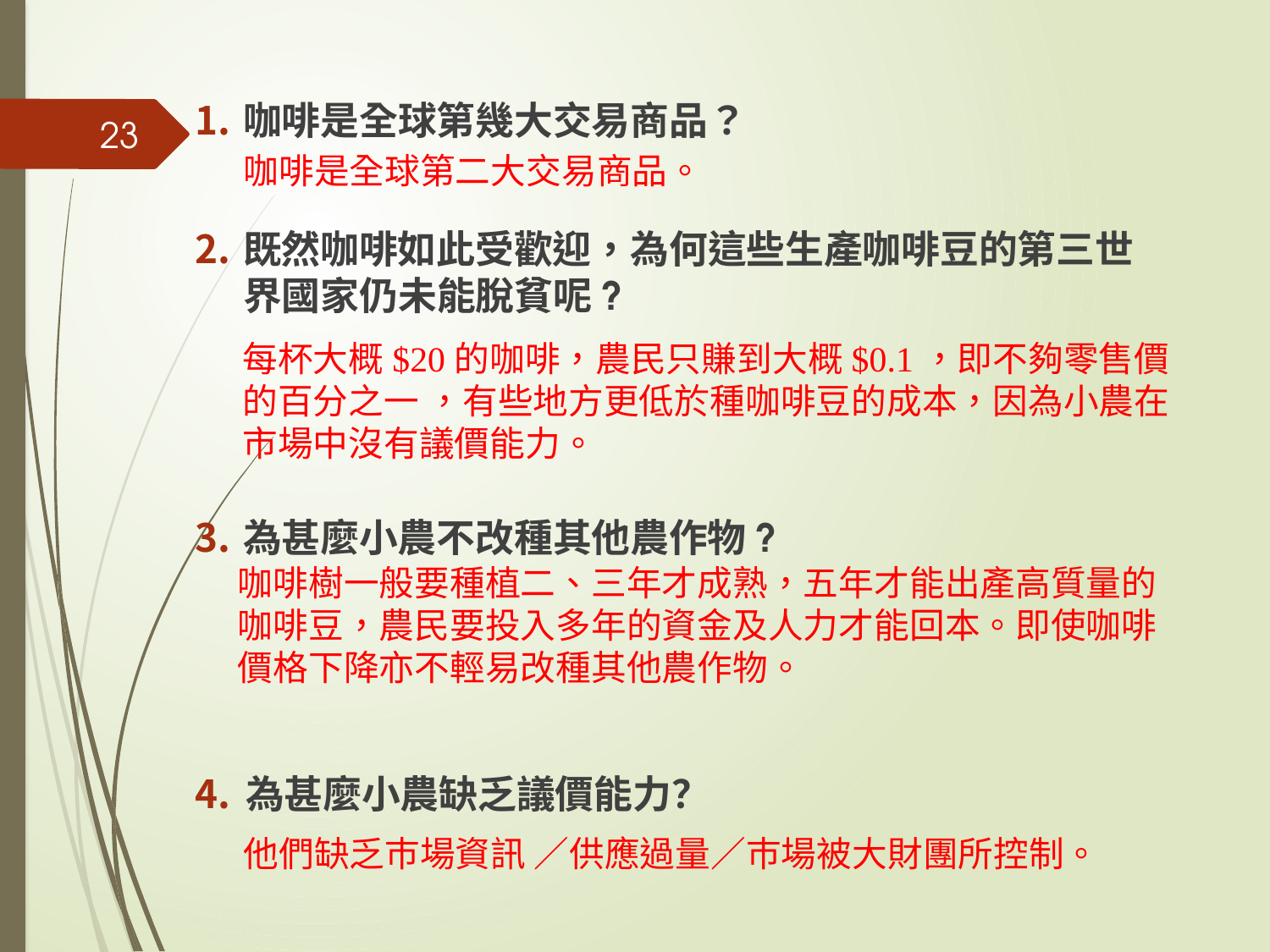

咖啡是全球第幾大交易商品？

既然咖啡如此受歡迎，為何這些生產咖啡豆的第三世界國家仍未能脫貧呢?

為甚麼小農不改種其他農作物?

為甚麼小農缺乏議價能力？

23
咖啡是全球第二大交易商品。
每杯大概$20的咖啡，農民只賺到大概$0.1，即不夠零售價的百分之一 ，有些地方更低於種咖啡豆的成本，因為小農在市場中沒有議價能力。
咖啡樹一般要種植二、三年才成熟，五年才能出產高質量的咖啡豆，農民要投入多年的資金及人力才能回本。即使咖啡價格下降亦不輕易改種其他農作物。
他們缺乏巿場資訊 ／供應過量／巿場被大財團所控制。